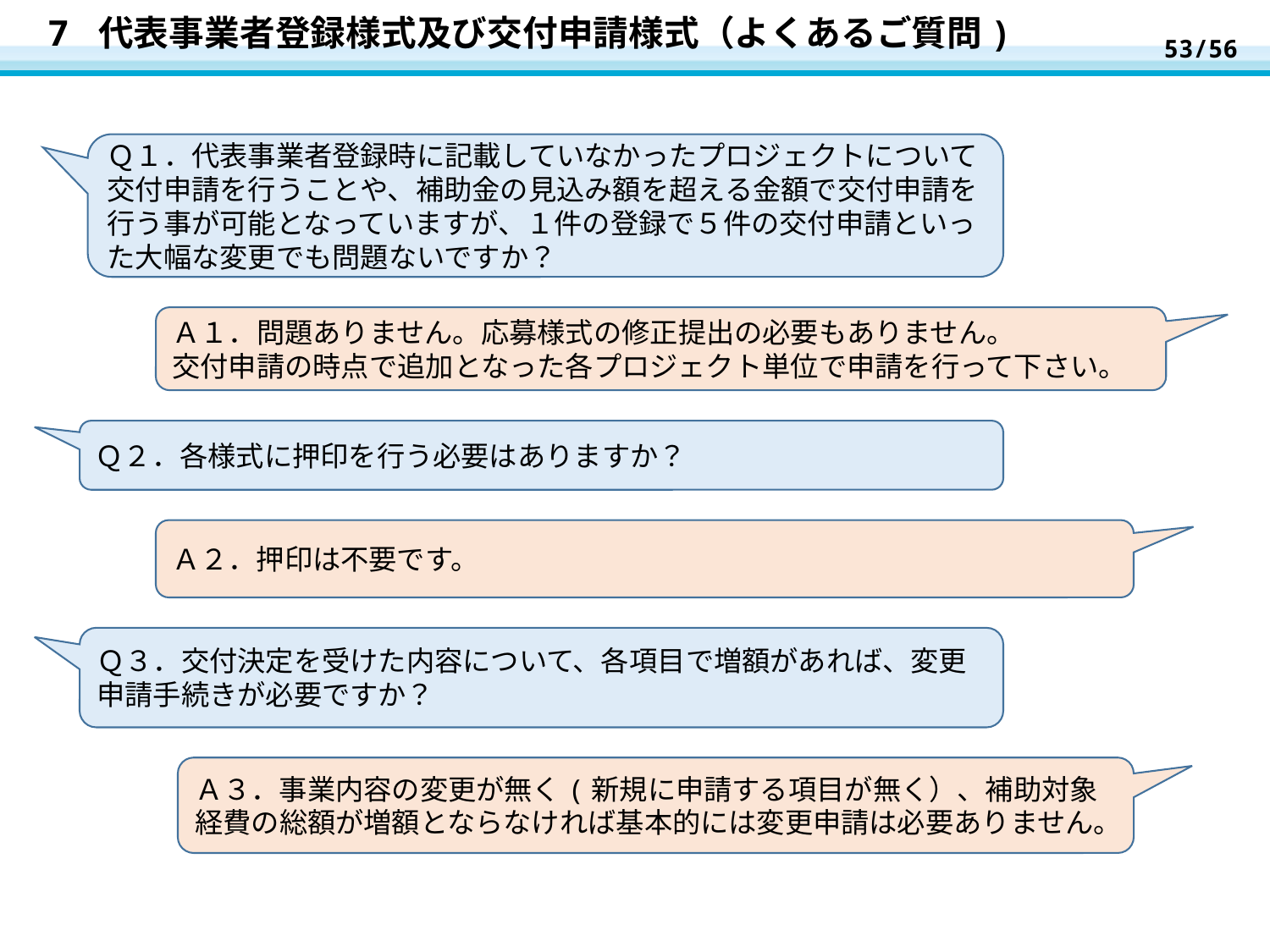

53/56
# 7 代表事業者登録様式及び交付申請様式（よくあるご質問)
Ｑ１．代表事業者登録時に記載していなかったプロジェクトについて交付申請を行うことや、補助金の見込み額を超える金額で交付申請を行う事が可能となっていますが、１件の登録で５件の交付申請といった大幅な変更でも問題ないですか？
Ａ１．問題ありません。応募様式の修正提出の必要もありません。
交付申請の時点で追加となった各プロジェクト単位で申請を行って下さい。
Ｑ２．各様式に押印を行う必要はありますか？
Ａ２．押印は不要です。
Ｑ３．交付決定を受けた内容について、各項目で増額があれば、変更申請手続きが必要ですか？
Ａ３．事業内容の変更が無く(新規に申請する項目が無く）、補助対象経費の総額が増額とならなければ基本的には変更申請は必要ありません。